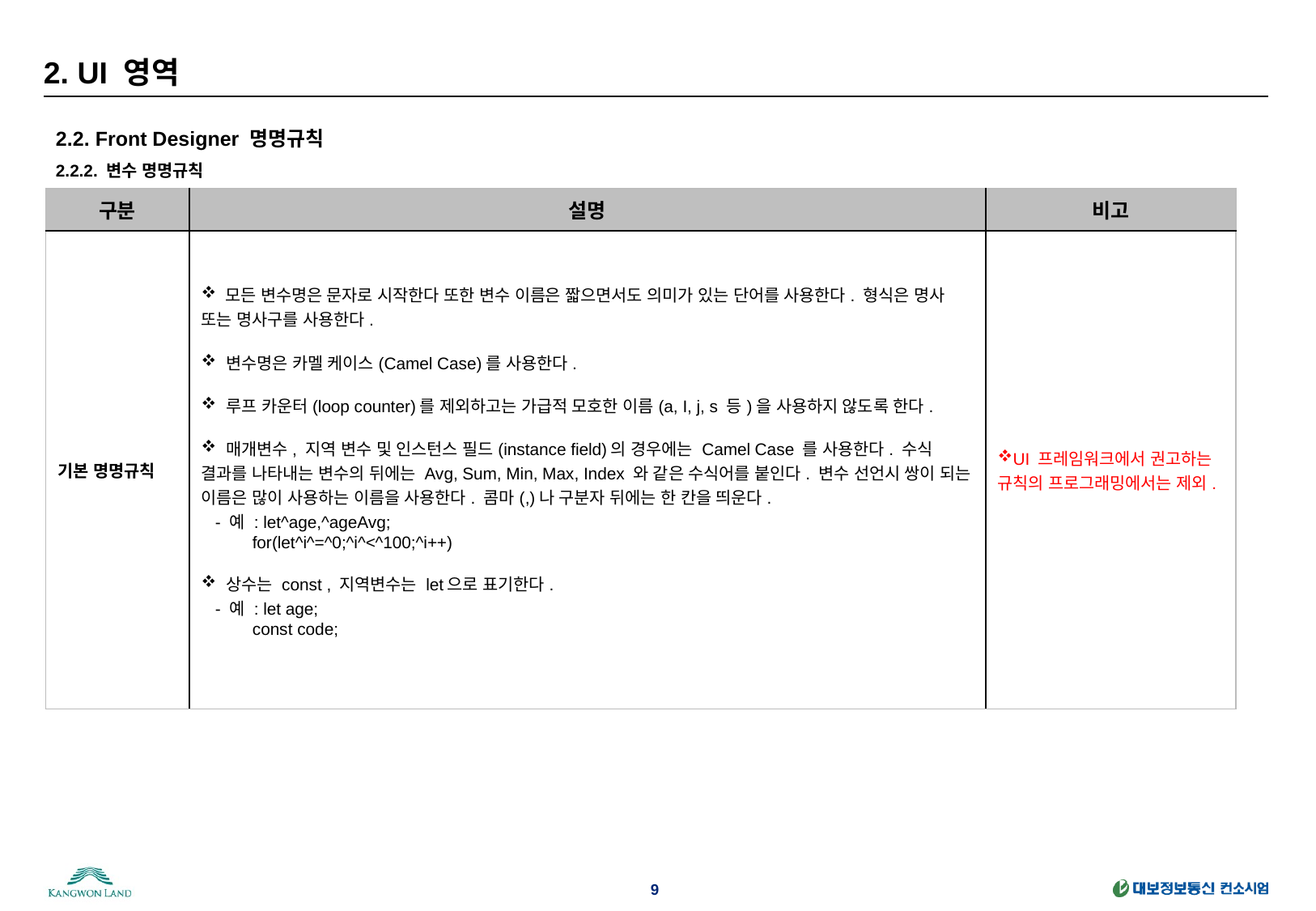

# 2. UI 영역
2.2. Front Designer 명명규칙
2.2.2. 변수 명명규칙

| 구분 | 설명 | 비고 |
| --- | --- | --- |
| 기본 명명규칙 | 모든 변수명은 문자로 시작한다 또한 변수 이름은 짧으면서도 의미가 있는 단어를 사용한다. 형식은 명사 또는 명사구를 사용한다. 변수명은 카멜 케이스(Camel Case)를 사용한다. 루프 카운터(loop counter)를 제외하고는 가급적 모호한 이름(a, I, j, s 등)을 사용하지 않도록 한다. 매개변수, 지역 변수 및 인스턴스 필드(instance field)의 경우에는 Camel Case 를 사용한다. 수식 결과를 나타내는 변수의 뒤에는 Avg, Sum, Min, Max, Index 와 같은 수식어를 붙인다. 변수 선언시 쌍이 되는 이름은 많이 사용하는 이름을 사용한다. 콤마(,)나 구분자 뒤에는 한 칸을 띄운다. - 예 : let^age,^ageAvg; for(let^i^=^0;^i^<^100;^i++) 상수는 const , 지역변수는 let으로 표기한다. - 예 : let age; const code; | UI 프레임워크에서 권고하는 규칙의 프로그래밍에서는 제외. |
9